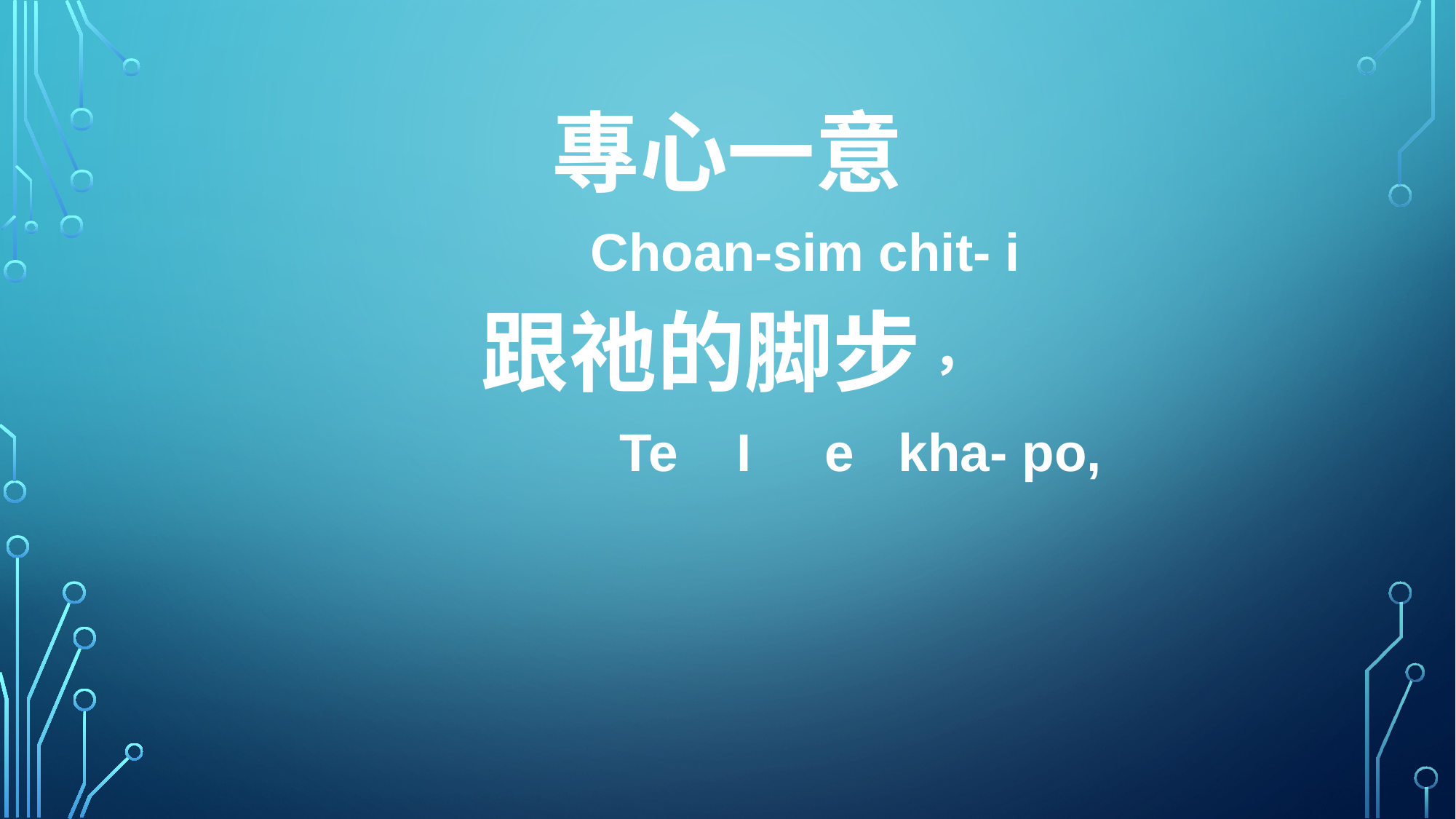

專心一意
                              Choan-sim chit- i
跟祂的脚步，
                                Te    I     e   kha- po,